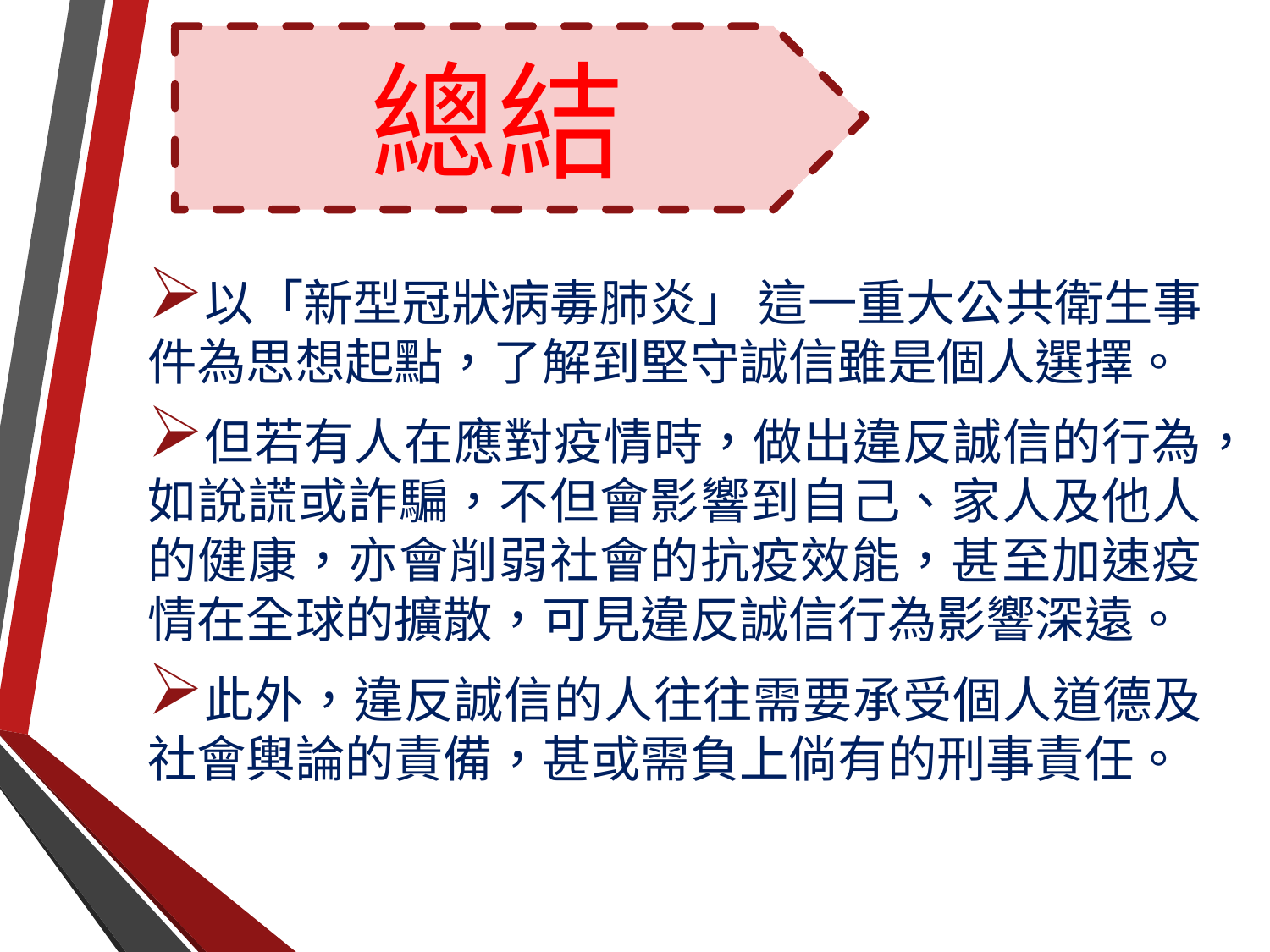

總結
以「新型冠狀病毒肺炎」 這一重大公共衛生事件為思想起點，了解到堅守誠信雖是個人選擇。
但若有人在應對疫情時，做出違反誠信的行為，如說謊或詐騙，不但會影響到自己、家人及他人的健康，亦會削弱社會的抗疫效能，甚至加速疫情在全球的擴散，可見違反誠信行為影響深遠。
此外，違反誠信的人往往需要承受個人道德及社會輿論的責備，甚或需負上倘有的刑事責任。